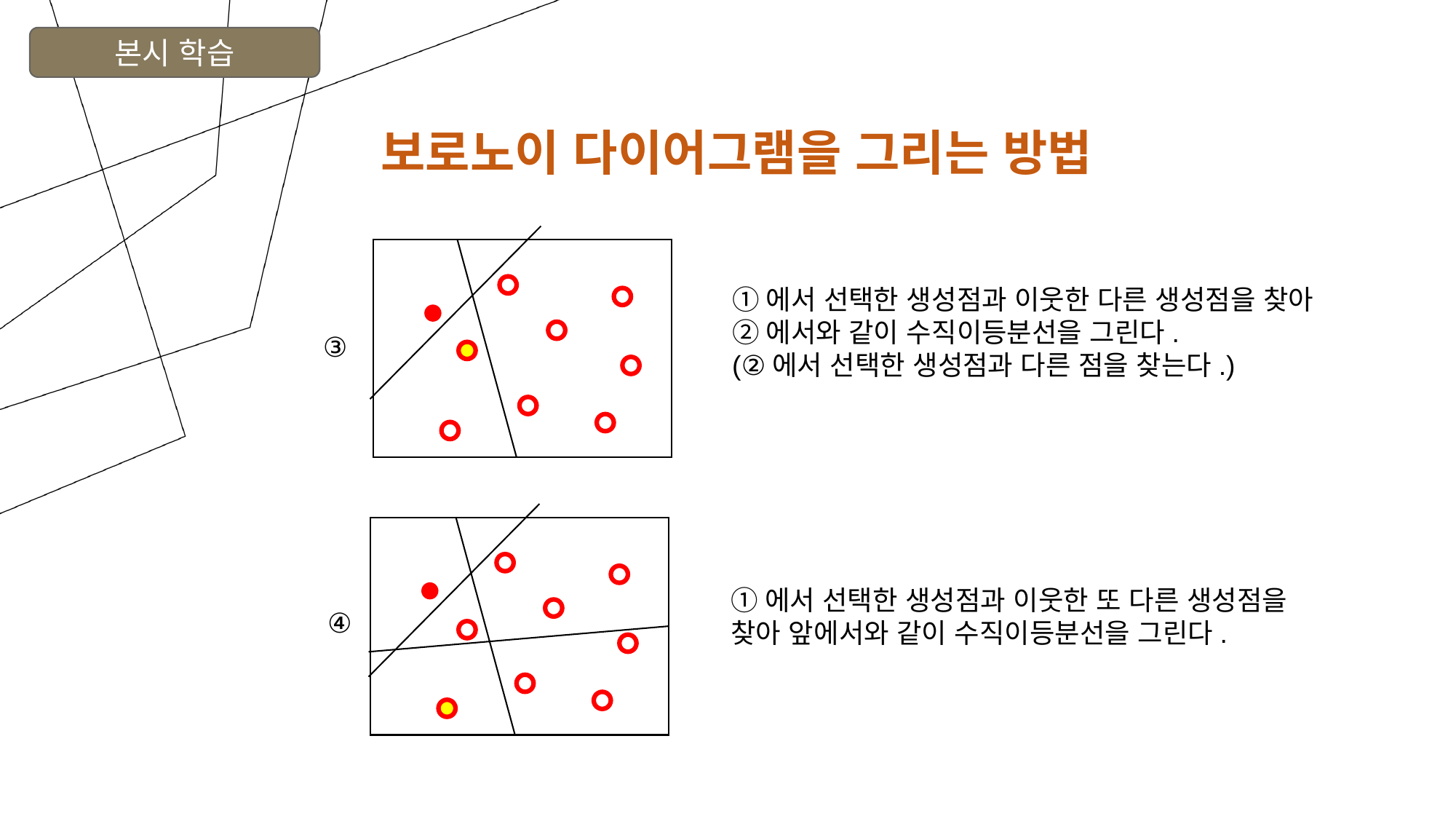

본시 학습
보로노이 다이어그램을 그리는 방법

①에서 선택한 생성점과 이웃한 다른 생성점을 찾아
②에서와 같이 수직이등분선을 그린다.
(②에서 선택한 생성점과 다른 점을 찾는다.)
③

①에서 선택한 생성점과 이웃한 또 다른 생성점을
찾아 앞에서와 같이 수직이등분선을 그린다.
④